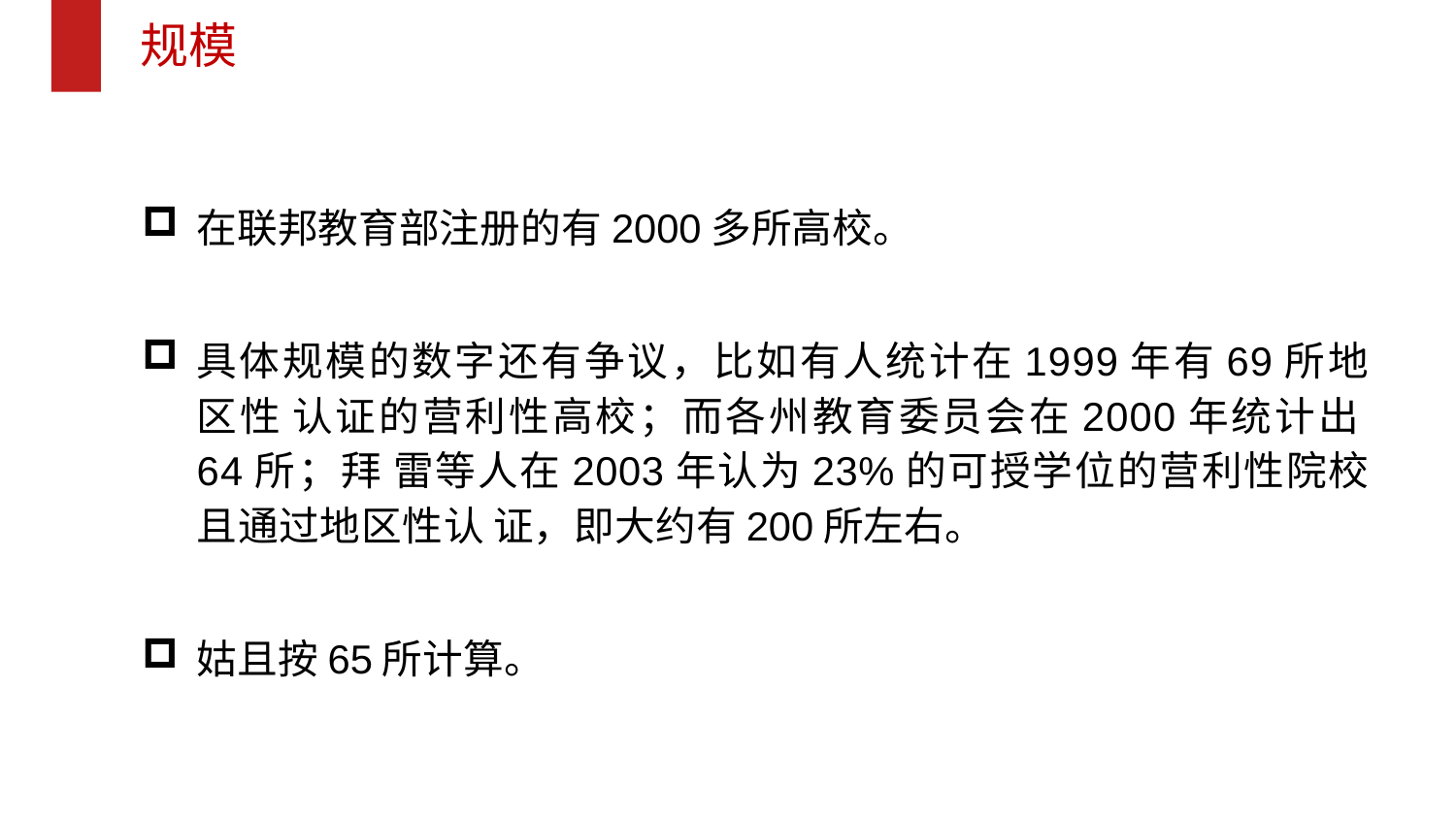

规模
在联邦教育部注册的有2000多所高校。

具体规模的数字还有争议，比如有人统计在1999年有69所地区性 认证的营利性高校；而各州教育委员会在2000年统计出64所；拜 雷等人在2003年认为23%的可授学位的营利性院校且通过地区性认 证，即大约有200所左右。

姑且按65所计算。